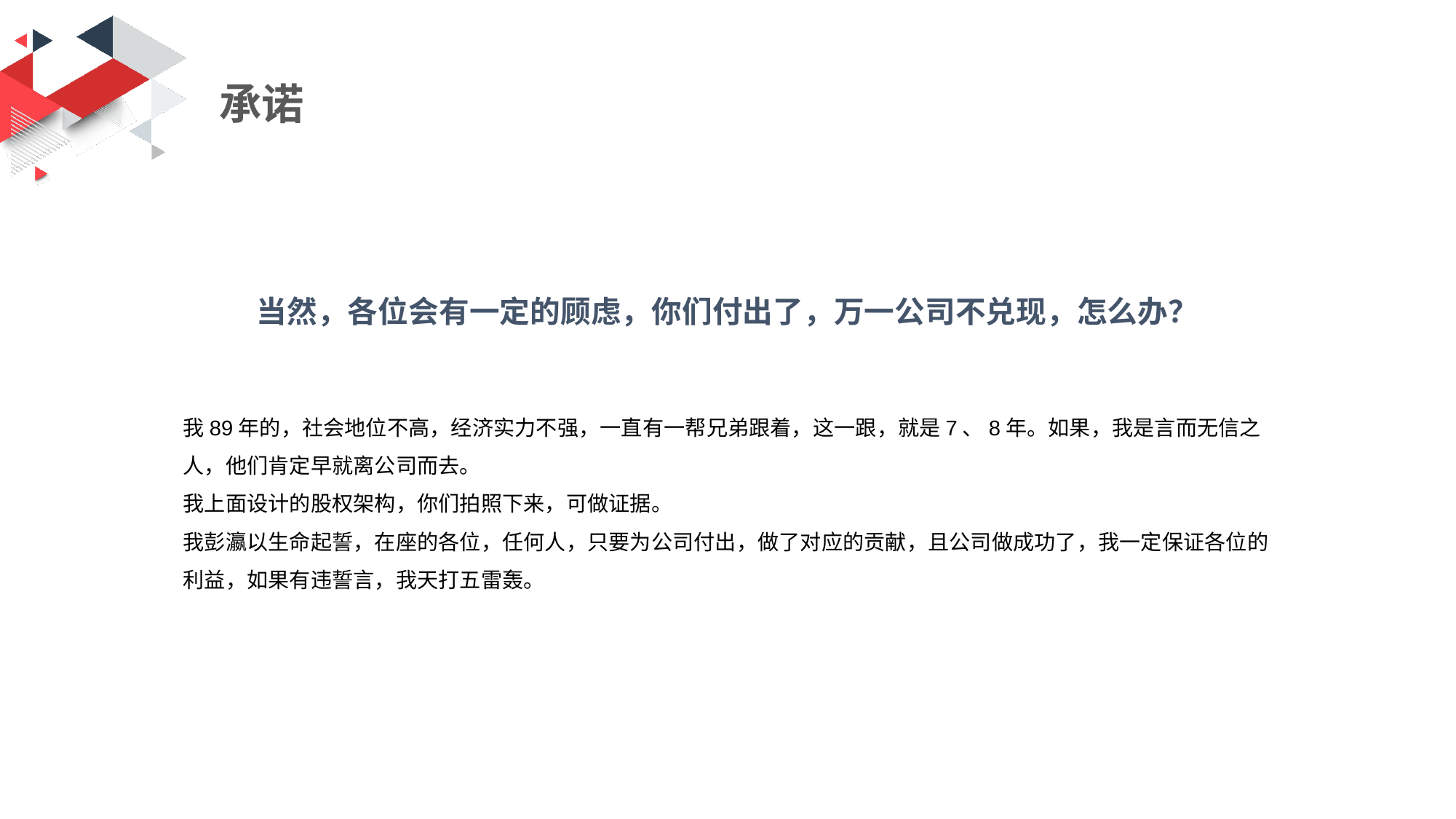

承诺
当然，各位会有一定的顾虑，你们付出了，万一公司不兑现，怎么办？

我89年的，社会地位不高，经济实力不强，一直有一帮兄弟跟着，这一跟，就是7、8年。如果，我是言而无信之人，他们肯定早就离公司而去。
我上面设计的股权架构，你们拍照下来，可做证据。
我彭瀛以生命起誓，在座的各位，任何人，只要为公司付出，做了对应的贡献，且公司做成功了，我一定保证各位的利益，如果有违誓言，我天打五雷轰。